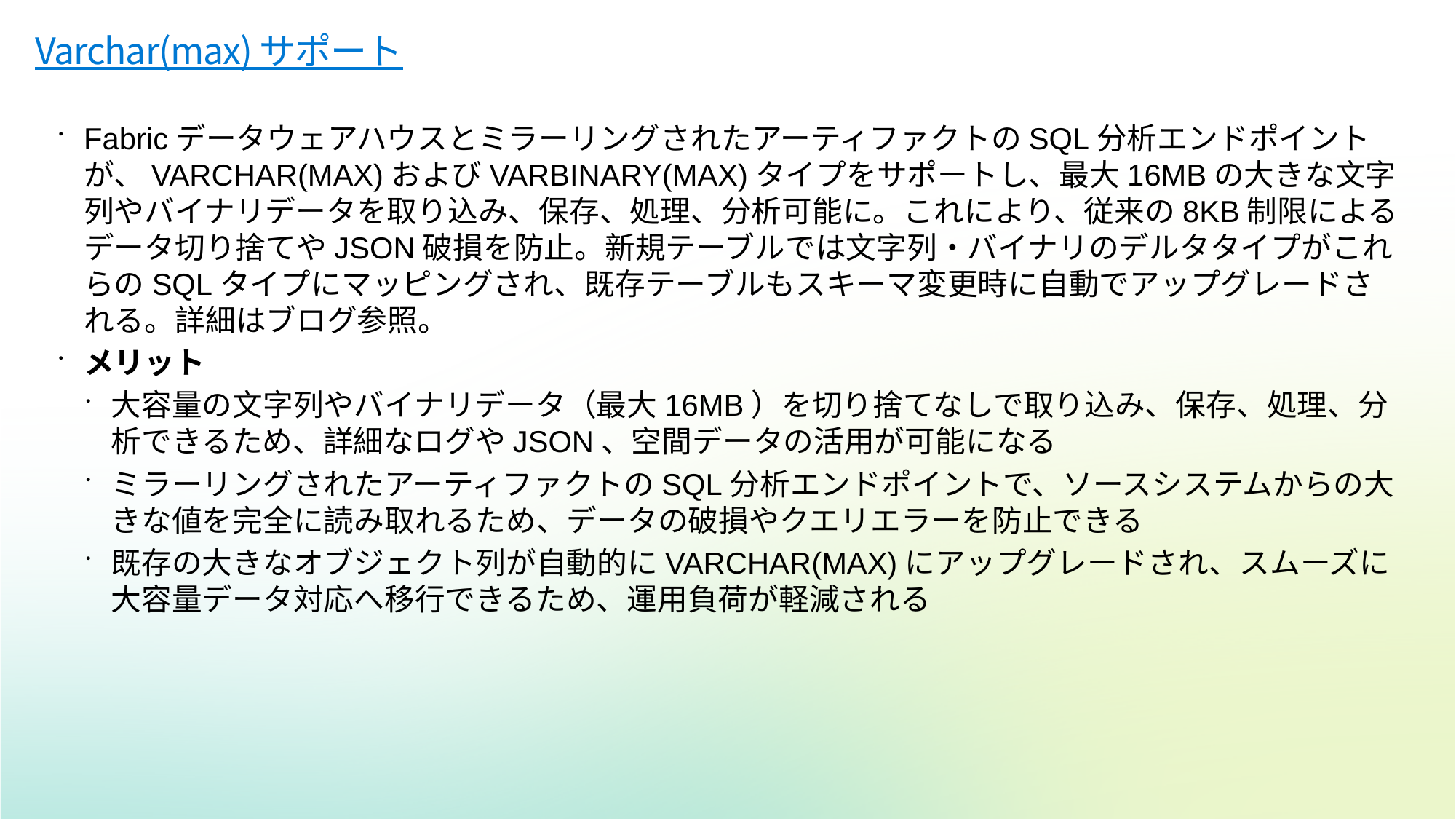

# Varchar(max) サポート
FabricデータウェアハウスとミラーリングされたアーティファクトのSQL分析エンドポイントが、VARCHAR(MAX)およびVARBINARY(MAX)タイプをサポートし、最大16MBの大きな文字列やバイナリデータを取り込み、保存、処理、分析可能に。これにより、従来の8KB制限によるデータ切り捨てやJSON破損を防止。新規テーブルでは文字列・バイナリのデルタタイプがこれらのSQLタイプにマッピングされ、既存テーブルもスキーマ変更時に自動でアップグレードされる。詳細はブログ参照。
メリット
大容量の文字列やバイナリデータ（最大16MB）を切り捨てなしで取り込み、保存、処理、分析できるため、詳細なログやJSON、空間データの活用が可能になる
ミラーリングされたアーティファクトのSQL分析エンドポイントで、ソースシステムからの大きな値を完全に読み取れるため、データの破損やクエリエラーを防止できる
既存の大きなオブジェクト列が自動的にVARCHAR(MAX)にアップグレードされ、スムーズに大容量データ対応へ移行できるため、運用負荷が軽減される